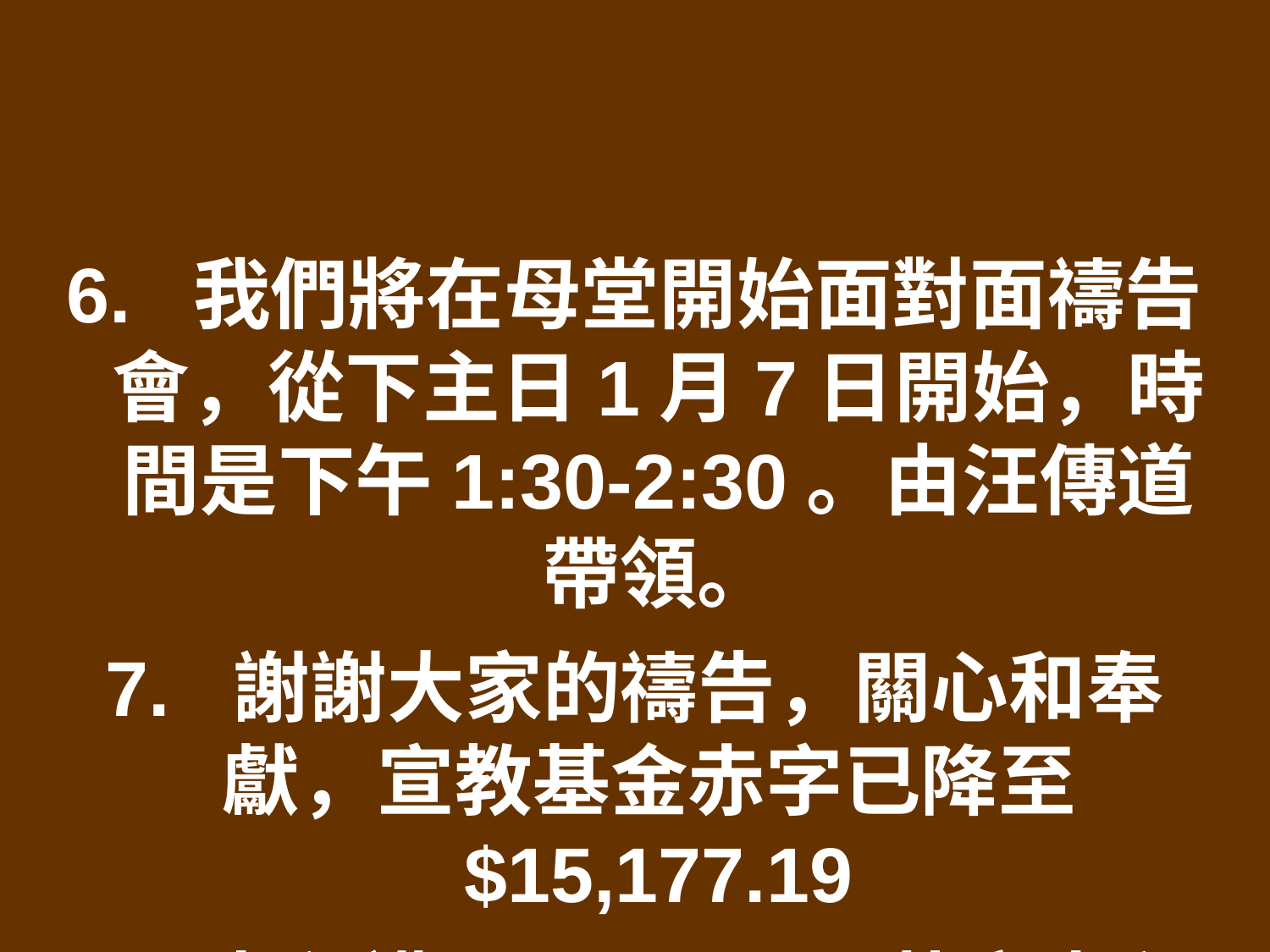

6.  我們將在母堂開始面對面禱告會，從下主日1月7日開始，時間是下午1:30-2:30。由汪傳道帶領。
7.  謝謝大家的禱告，關心和奉獻，宣教基金赤字已降至$15,177.19
8.  崇拜講員  1月7日 英文崇拜 鄧牧師 中文崇拜 汪正飛傳道 西區崇拜 陳定立傳道